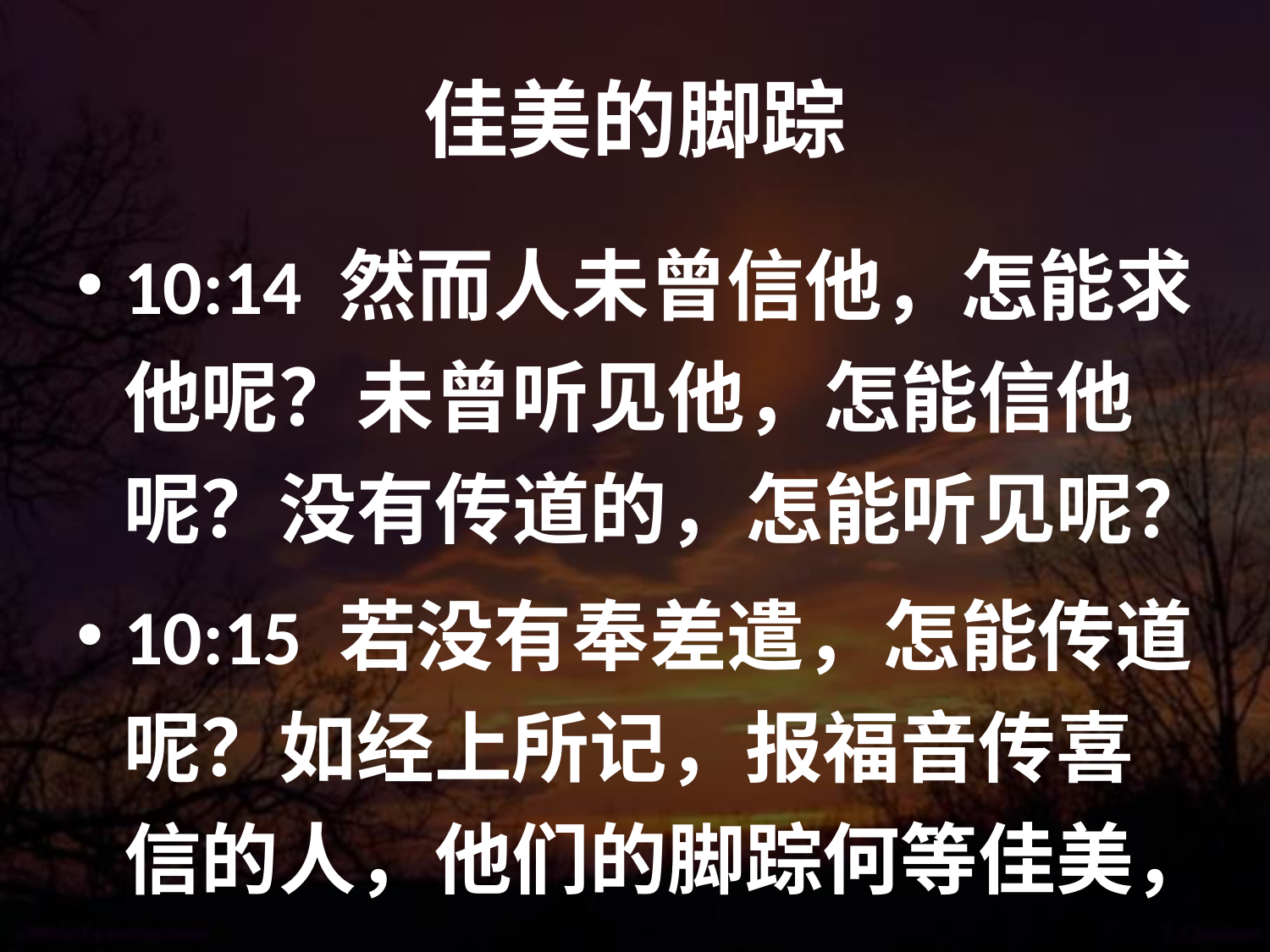

# 佳美的脚踪
10:14 然而人未曾信他，怎能求他呢？未曾听见他，怎能信他呢？没有传道的，怎能听见呢？
10:15 若没有奉差遣，怎能传道呢？如经上所记，报福音传喜信的人，他们的脚踪何等佳美，